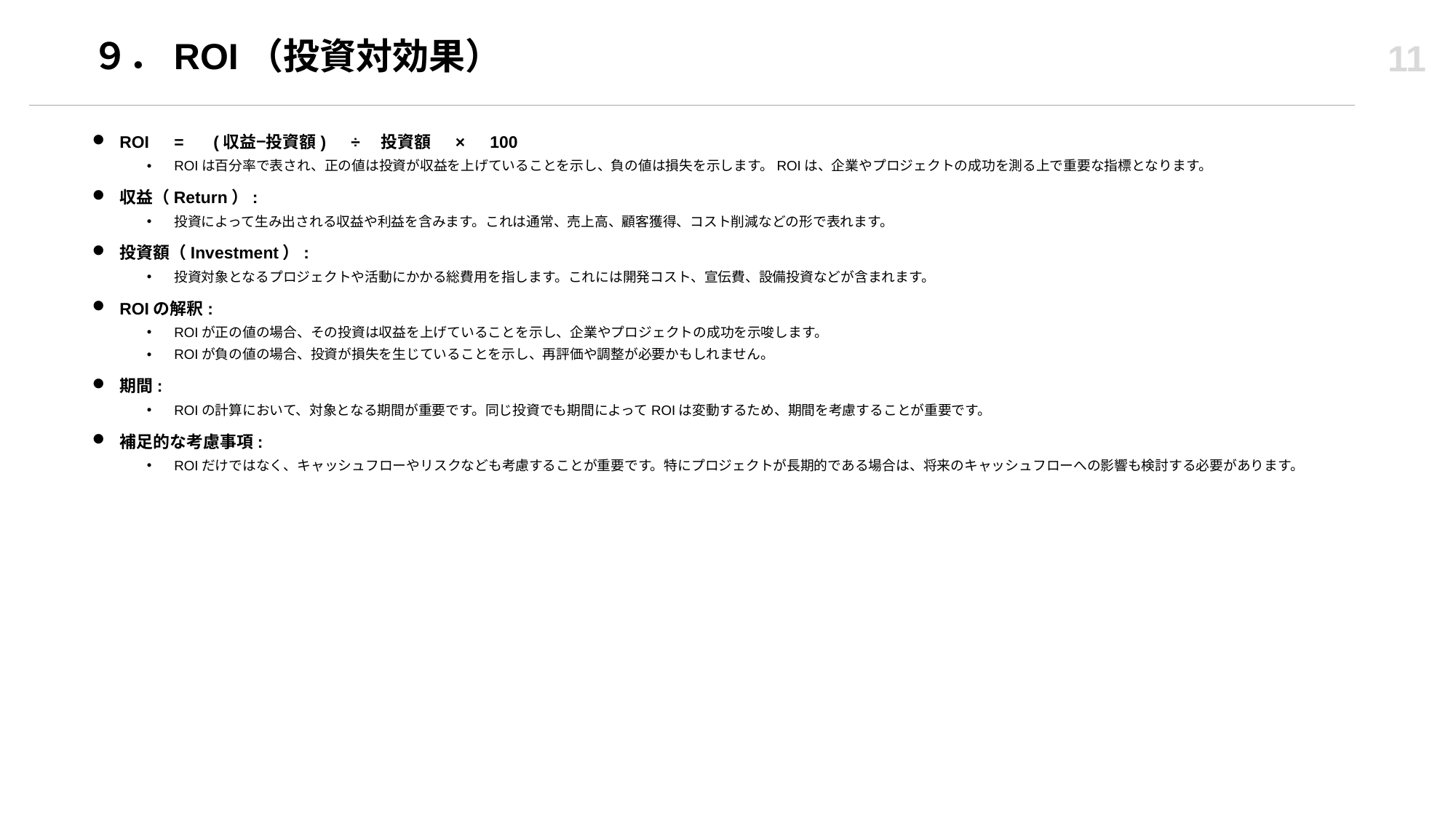

11
# ９．ROI（投資対効果）
ROI　= 　(収益−投資額)　÷　投資額　 ×　100
ROIは百分率で表され、正の値は投資が収益を上げていることを示し、負の値は損失を示します。ROIは、企業やプロジェクトの成功を測る上で重要な指標となります。
収益（Return）:
投資によって生み出される収益や利益を含みます。これは通常、売上高、顧客獲得、コスト削減などの形で表れます。
投資額（Investment）:
投資対象となるプロジェクトや活動にかかる総費用を指します。これには開発コスト、宣伝費、設備投資などが含まれます。
ROIの解釈:
ROIが正の値の場合、その投資は収益を上げていることを示し、企業やプロジェクトの成功を示唆します。
ROIが負の値の場合、投資が損失を生じていることを示し、再評価や調整が必要かもしれません。
期間:
ROIの計算において、対象となる期間が重要です。同じ投資でも期間によってROIは変動するため、期間を考慮することが重要です。
補足的な考慮事項:
ROIだけではなく、キャッシュフローやリスクなども考慮することが重要です。特にプロジェクトが長期的である場合は、将来のキャッシュフローへの影響も検討する必要があります。